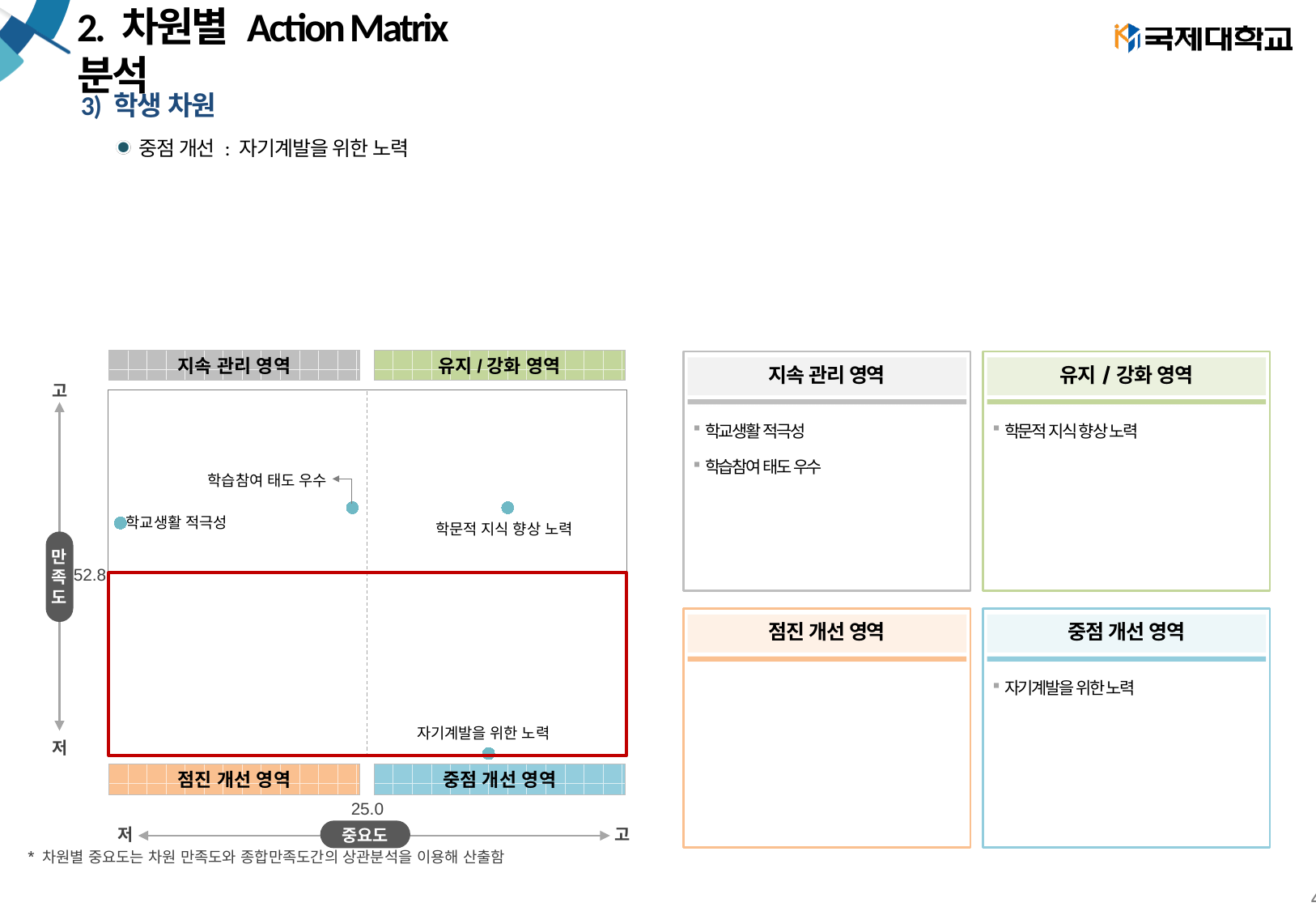

# 2. 차원별 Action Matrix 분석
3) 학생 차원
중점 개선 : 자기계발을 위한 노력

### Chart

| Category | Y축 |
|---|---|
지속 관리 영역
유지/강화 영역

지속 관리 영역

유지/강화 영역

고
만
족
도
저
학교생활 적극성
학습참여 태도 우수
학문적 지식 향상 노력

52.8

점진 개선 영역

중점 개선 영역

자기계발을 위한 노력
점진 개선 영역
중점 개선 영역
25.0
중요도
저
고
* 차원별 중요도는 차원 만족도와 종합만족도간의 상관분석을 이용해 산출함